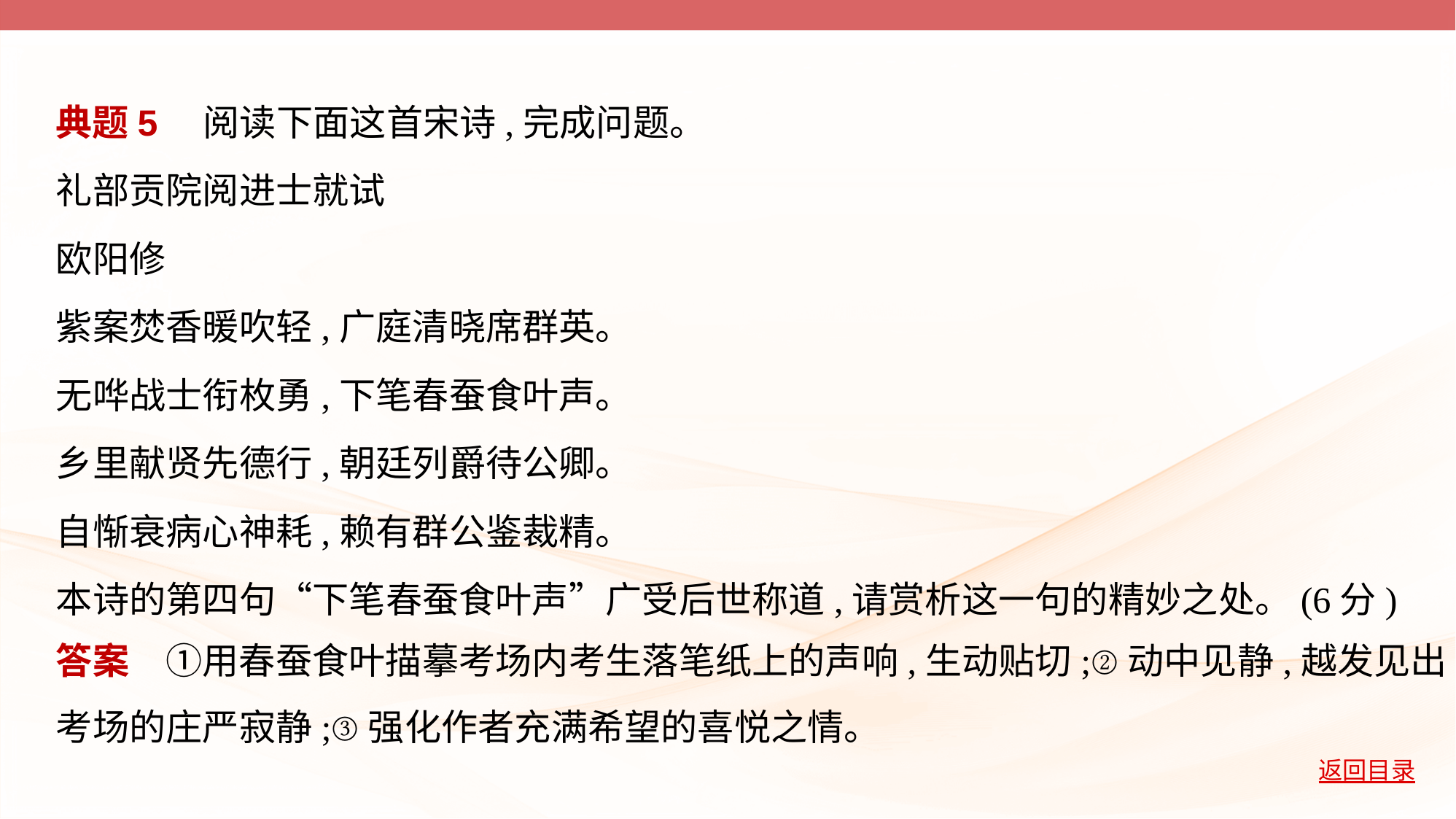

典题5　阅读下面这首宋诗,完成问题。
礼部贡院阅进士就试
欧阳修
紫案焚香暖吹轻,广庭清晓席群英。
无哗战士衔枚勇,下笔春蚕食叶声。
乡里献贤先德行,朝廷列爵待公卿。
自惭衰病心神耗,赖有群公鉴裁精。
本诗的第四句“下笔春蚕食叶声”广受后世称道,请赏析这一句的精妙之处。(6分)
答案　①用春蚕食叶描摹考场内考生落笔纸上的声响,生动贴切;②动中见静,越发见出
考场的庄严寂静;③强化作者充满希望的喜悦之情。